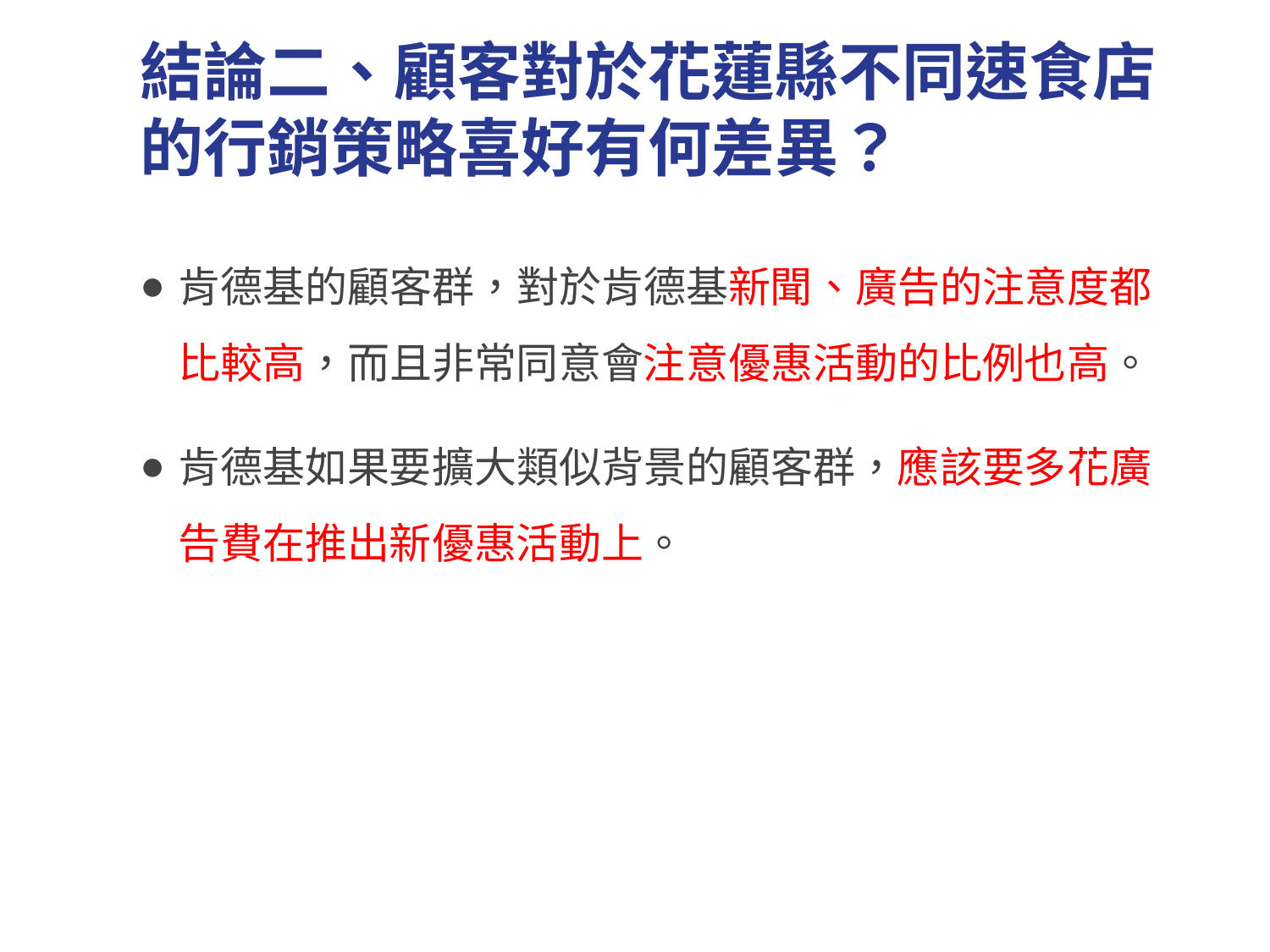

# 結論二、顧客對於花蓮縣不同速食店的行銷策略喜好有何差異？
肯德基的顧客群，對於肯德基新聞、廣告的注意度都比較高，而且非常同意會注意優惠活動的比例也高。
肯德基如果要擴大類似背景的顧客群，應該要多花廣告費在推出新優惠活動上。